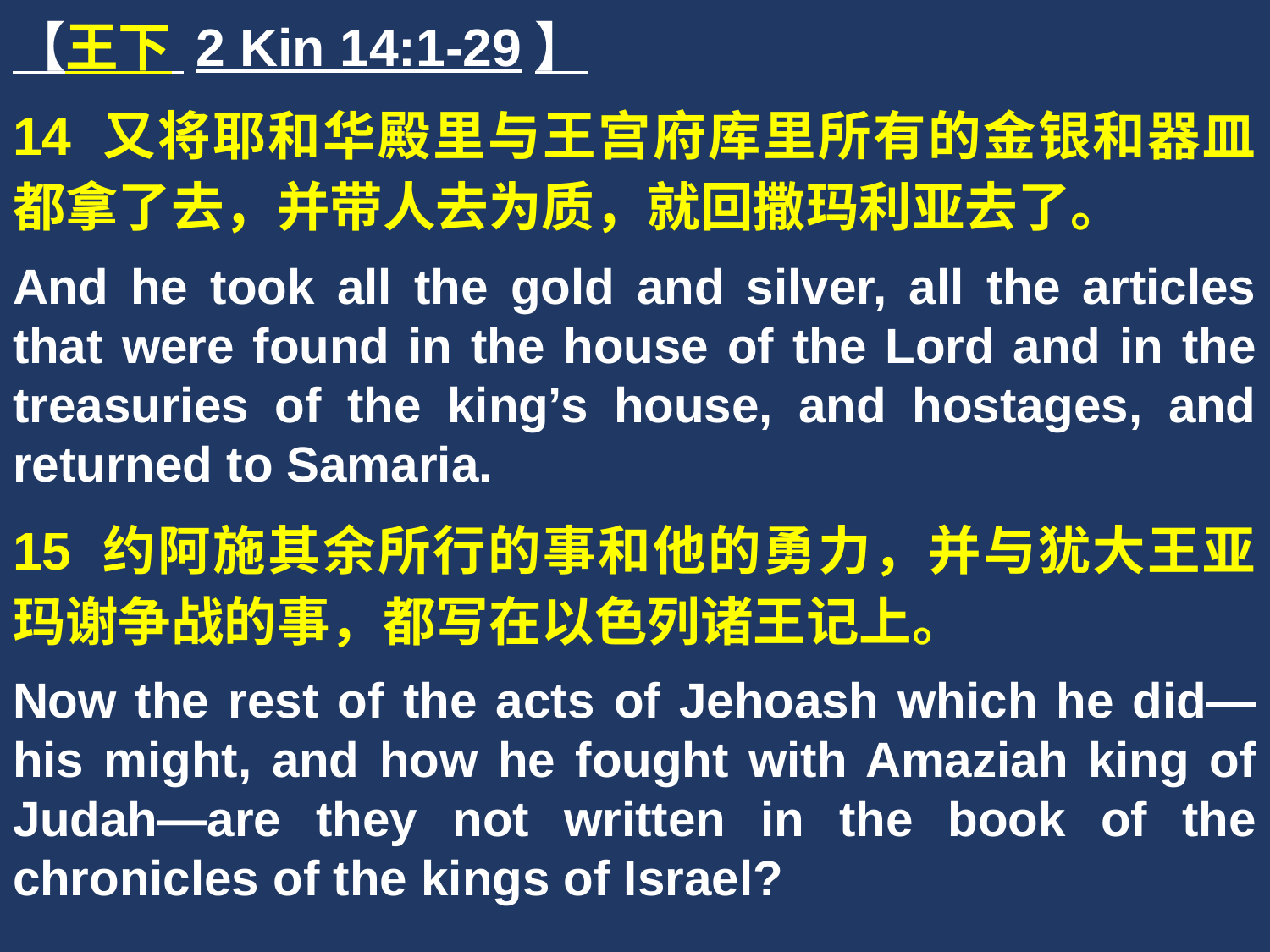

【王下 2 Kin 14:1-29】
14 又将耶和华殿里与王宫府库里所有的金银和器皿都拿了去，并带人去为质，就回撒玛利亚去了。
And he took all the gold and silver, all the articles that were found in the house of the Lord and in the treasuries of the king’s house, and hostages, and returned to Samaria.
15 约阿施其余所行的事和他的勇力，并与犹大王亚玛谢争战的事，都写在以色列诸王记上。
Now the rest of the acts of Jehoash which he did—his might, and how he fought with Amaziah king of Judah—are they not written in the book of the chronicles of the kings of Israel?